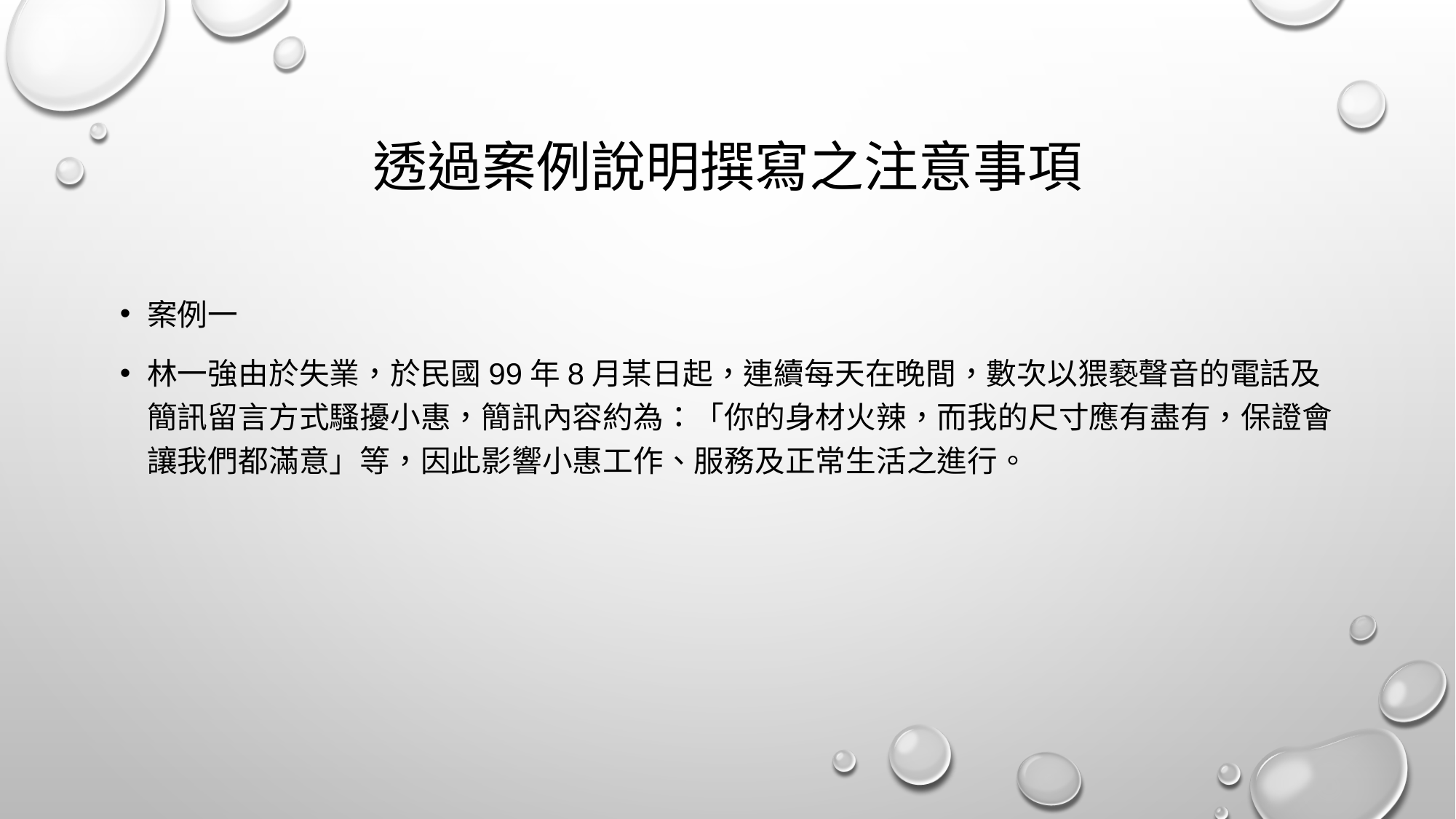

# 透過案例說明撰寫之注意事項
案例一
林一強由於失業，於民國99年8月某日起，連續每天在晚間，數次以猥褻聲音的電話及簡訊留言方式騷擾小惠，簡訊內容約為：「你的身材火辣，而我的尺寸應有盡有，保證會讓我們都滿意」等，因此影響小惠工作、服務及正常生活之進行。